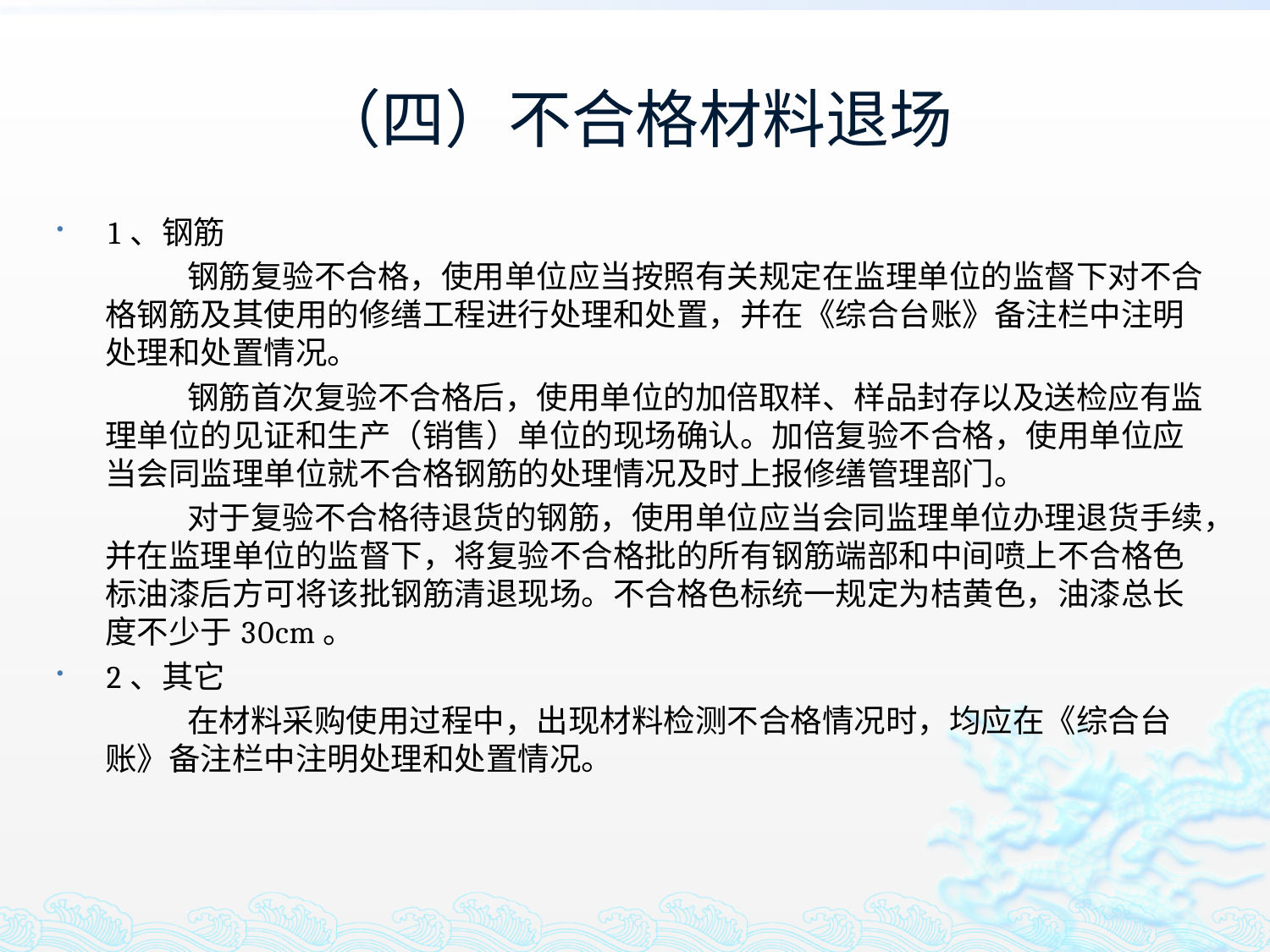

（四）不合格材料退场
1、钢筋
                 钢筋复验不合格，使用单位应当按照有关规定在监理单位的监督下对不合格钢筋及其使用的修缮工程进行处理和处置，并在《综合台账》备注栏中注明处理和处置情况。
                 钢筋首次复验不合格后，使用单位的加倍取样、样品封存以及送检应有监理单位的见证和生产（销售）单位的现场确认。加倍复验不合格，使用单位应当会同监理单位就不合格钢筋的处理情况及时上报修缮管理部门。
                 对于复验不合格待退货的钢筋，使用单位应当会同监理单位办理退货手续，并在监理单位的监督下，将复验不合格批的所有钢筋端部和中间喷上不合格色标油漆后方可将该批钢筋清退现场。不合格色标统一规定为桔黄色，油漆总长度不少于30cm。
2、其它
                 在材料采购使用过程中，出现材料检测不合格情况时，均应在《综合台账》备注栏中注明处理和处置情况。